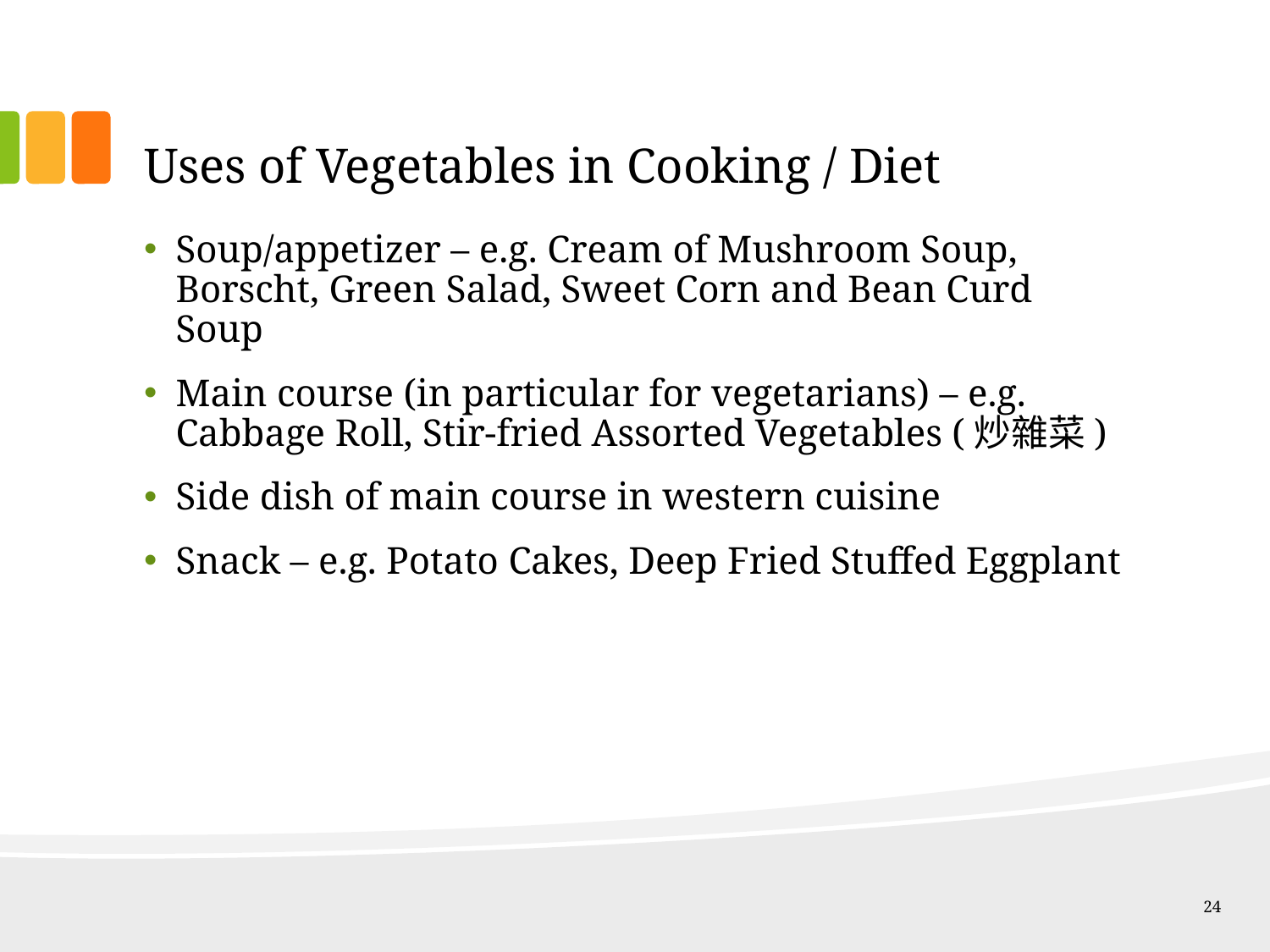

# Uses of Vegetables in Cooking / Diet
Soup/appetizer – e.g. Cream of Mushroom Soup, Borscht, Green Salad, Sweet Corn and Bean Curd Soup
Main course (in particular for vegetarians) – e.g. Cabbage Roll, Stir-fried Assorted Vegetables (炒雜菜)
Side dish of main course in western cuisine
Snack – e.g. Potato Cakes, Deep Fried Stuffed Eggplant

24